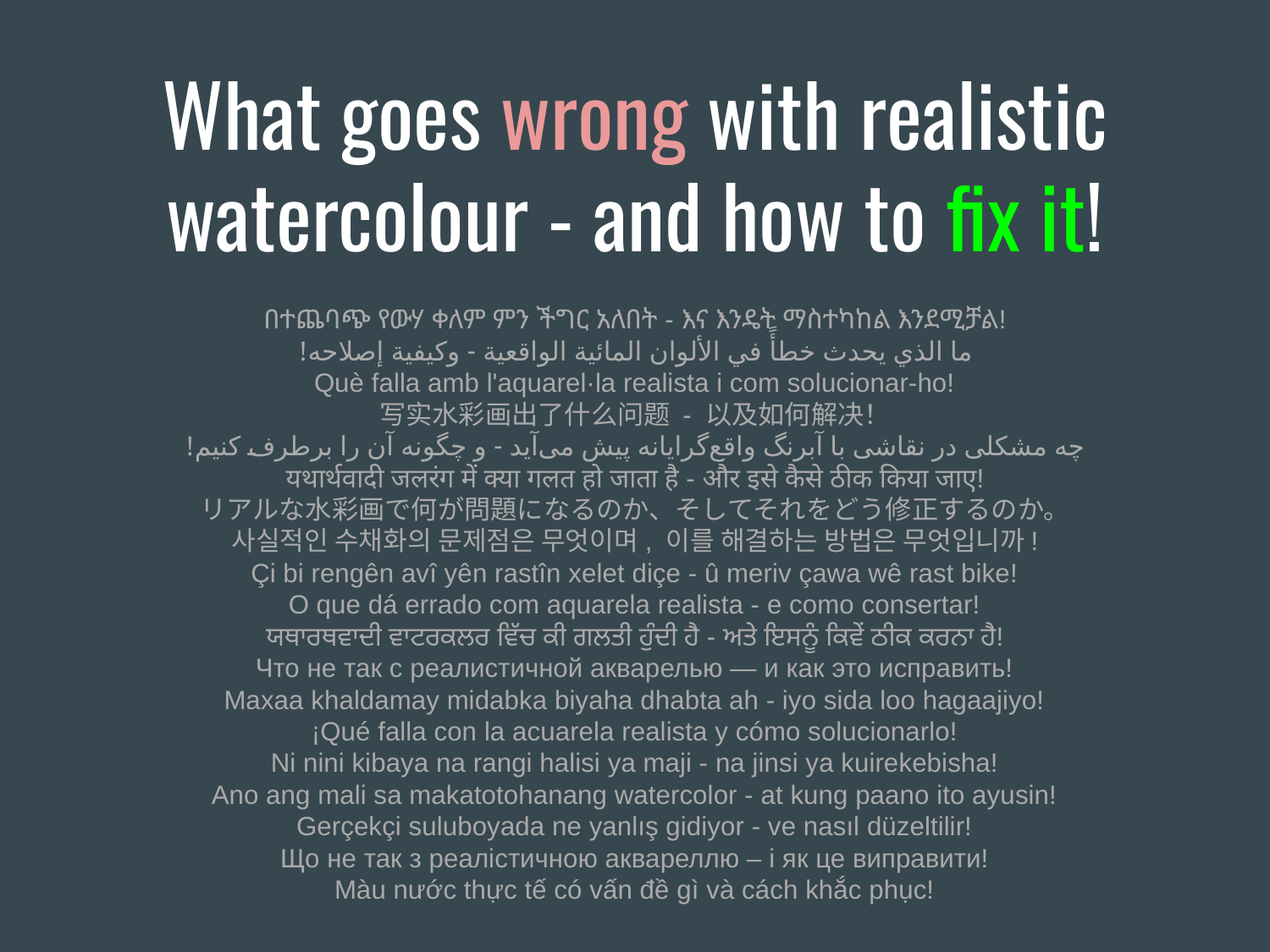

What goes wrong with realistic watercolour - and how to fix it!
በተጨባጭ የውሃ ቀለም ምን ችግር አለበት - እና እንዴት ማስተካከል እንደሚቻል!
ما الذي يحدث خطأً في الألوان المائية الواقعية - وكيفية إصلاحه!
Què falla amb l'aquarel·la realista i com solucionar-ho!
写实水彩画出了什么问题 - 以及如何解决！
چه مشکلی در نقاشی با آبرنگ واقع‌گرایانه پیش می‌آید - و چگونه آن را برطرف کنیم!
यथार्थवादी जलरंग में क्या गलत हो जाता है - और इसे कैसे ठीक किया जाए!
リアルな水彩画で何が問題になるのか、そしてそれをどう修正するのか。
사실적인 수채화의 문제점은 무엇이며, 이를 해결하는 방법은 무엇입니까!
Çi bi rengên avî yên rastîn xelet diçe - û meriv çawa wê rast bike!
O que dá errado com aquarela realista - e como consertar!
ਯਥਾਰਥਵਾਦੀ ਵਾਟਰਕਲਰ ਵਿੱਚ ਕੀ ਗਲਤੀ ਹੁੰਦੀ ਹੈ - ਅਤੇ ਇਸਨੂੰ ਕਿਵੇਂ ਠੀਕ ਕਰਨਾ ਹੈ!
Что не так с реалистичной акварелью — и как это исправить!
Maxaa khaldamay midabka biyaha dhabta ah - iyo sida loo hagaajiyo!
¡Qué falla con la acuarela realista y cómo solucionarlo!
Ni nini kibaya na rangi halisi ya maji - na jinsi ya kuirekebisha!
Ano ang mali sa makatotohanang watercolor - at kung paano ito ayusin!
Gerçekçi suluboyada ne yanlış gidiyor - ve nasıl düzeltilir!
Що не так з реалістичною аквареллю – і як це виправити!
Màu nước thực tế có vấn đề gì và cách khắc phục!